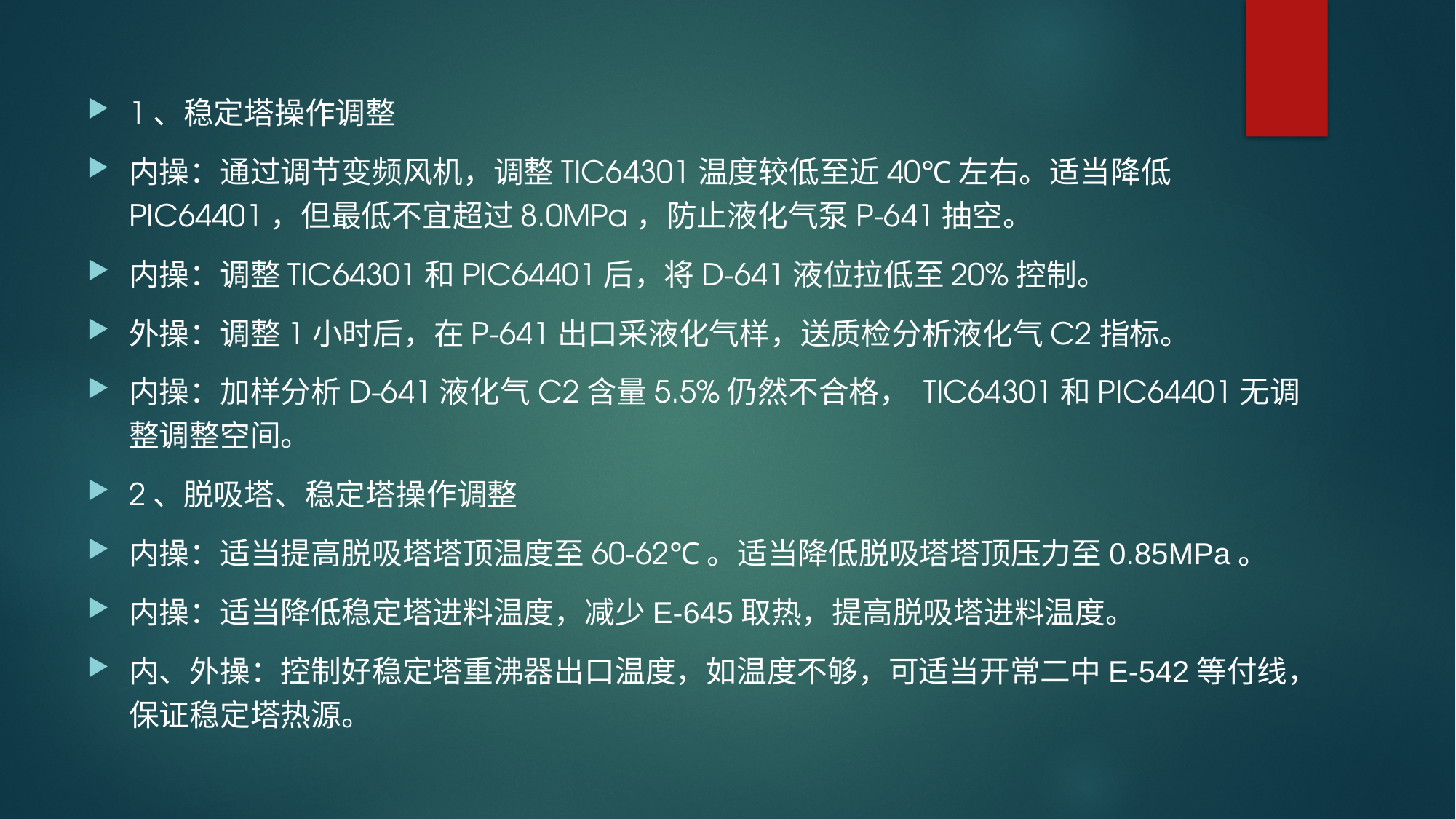

1、稳定塔操作调整
内操：通过调节变频风机，调整TIC64301温度较低至近40℃左右。适当降低PIC64401，但最低不宜超过8.0MPa，防止液化气泵P-641抽空。
内操：调整TIC64301和PIC64401后，将D-641液位拉低至20%控制。
外操：调整1小时后，在P-641出口采液化气样，送质检分析液化气C2指标。
内操：加样分析D-641液化气C2含量5.5%仍然不合格， TIC64301和PIC64401无调整调整空间。
2、脱吸塔、稳定塔操作调整
内操：适当提高脱吸塔塔顶温度至60-62℃。适当降低脱吸塔塔顶压力至0.85MPa。
内操：适当降低稳定塔进料温度，减少E-645取热，提高脱吸塔进料温度。
内、外操：控制好稳定塔重沸器出口温度，如温度不够，可适当开常二中E-542等付线，保证稳定塔热源。